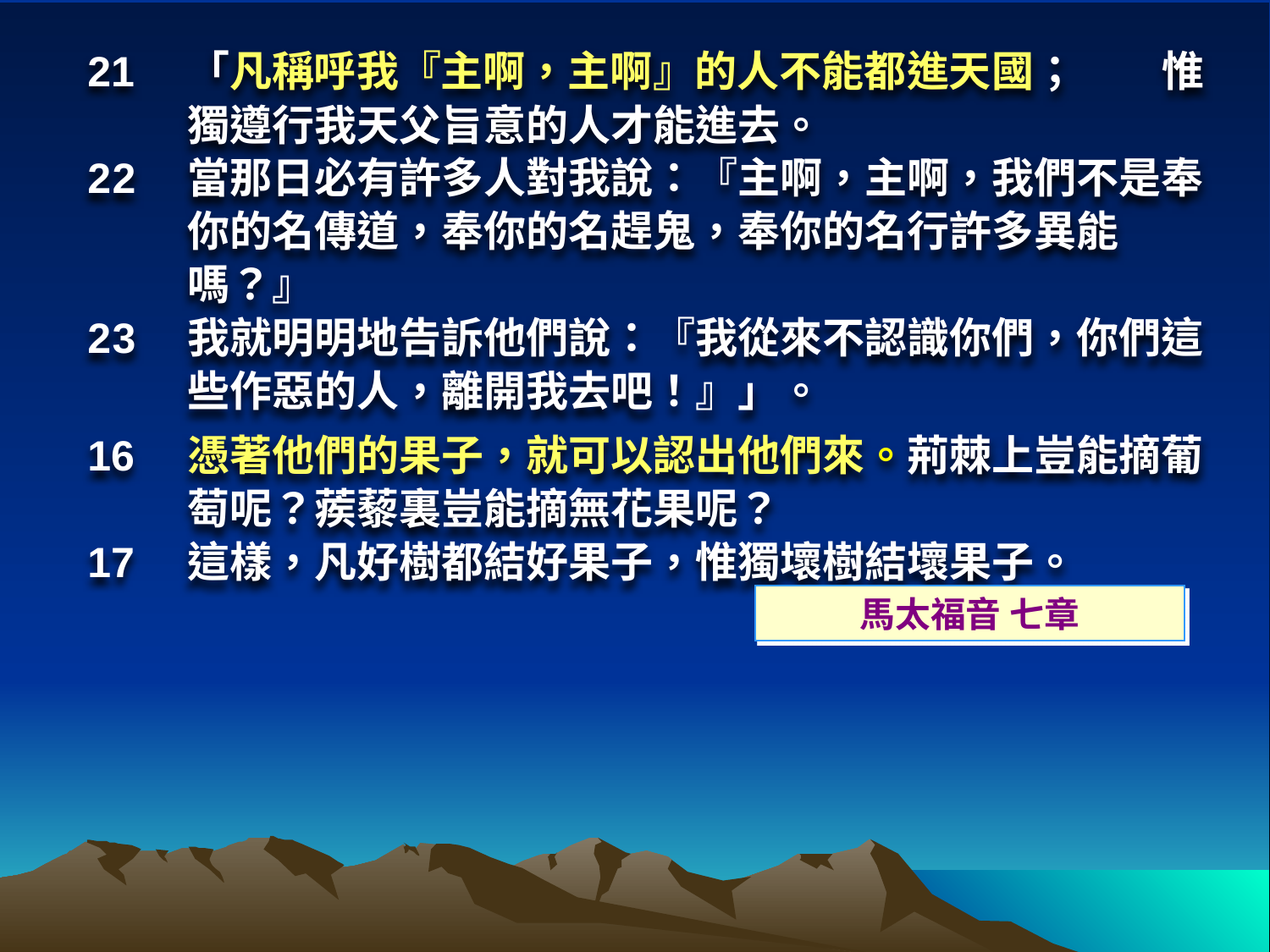

21	「凡稱呼我『主啊，主啊』的人不能都進天國；         惟獨遵行我天父旨意的人才能進去。
當那日必有許多人對我說：『主啊，主啊，我們不是奉你的名傳道，奉你的名趕鬼，奉你的名行許多異能嗎？』
我就明明地告訴他們說：『我從來不認識你們，你們這些作惡的人，離開我去吧！』」。
16	憑著他們的果子，就可以認出他們來。荊棘上豈能摘葡萄呢？蒺藜裏豈能摘無花果呢？
17	這樣，凡好樹都結好果子，惟獨壞樹結壞果子。
馬太福音 七章